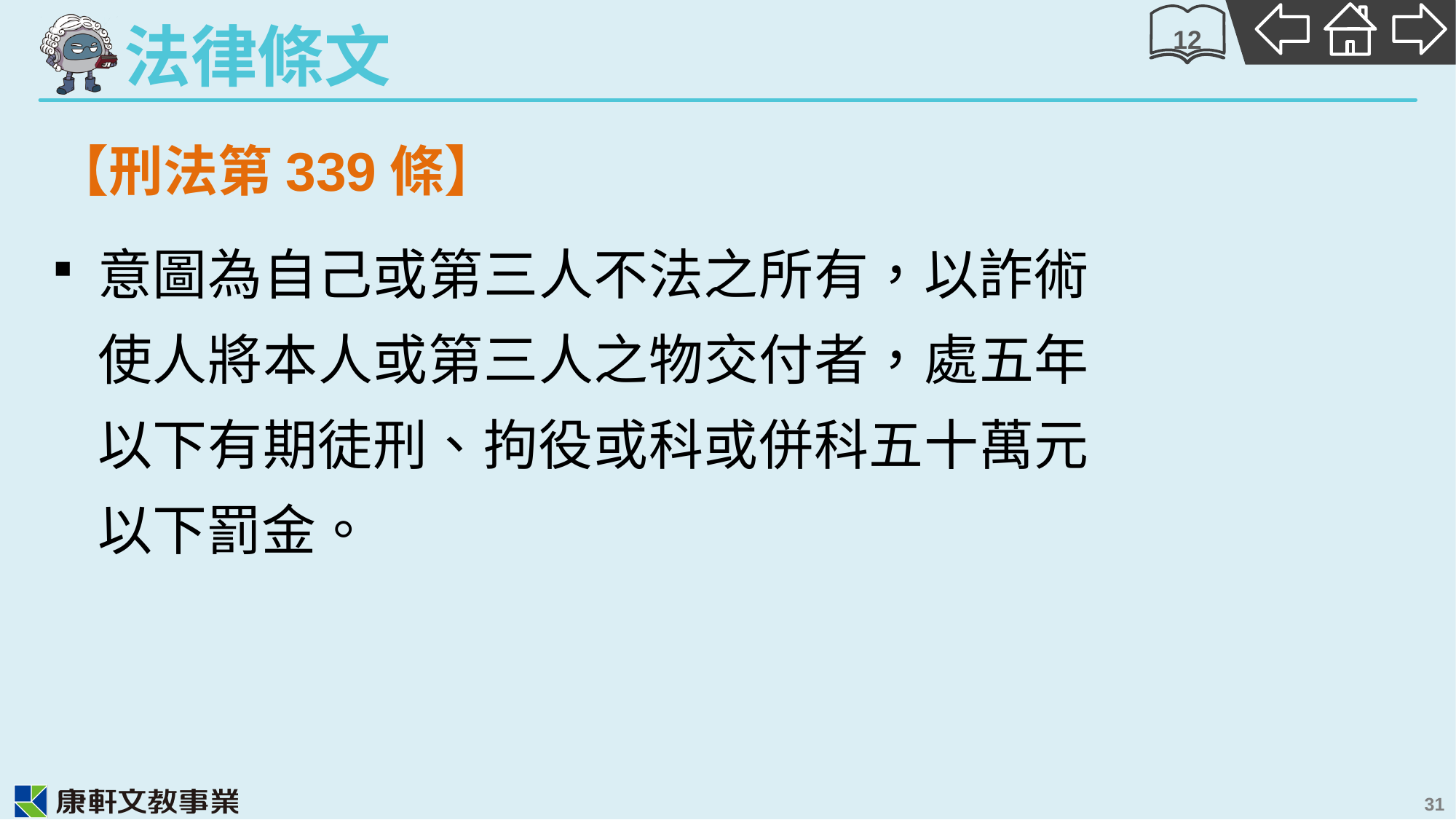

12
【刑法第339條】
意圖為自己或第三人不法之所有，以詐術使人將本人或第三人之物交付者，處五年以下有期徒刑、拘役或科或併科五十萬元以下罰金。
31